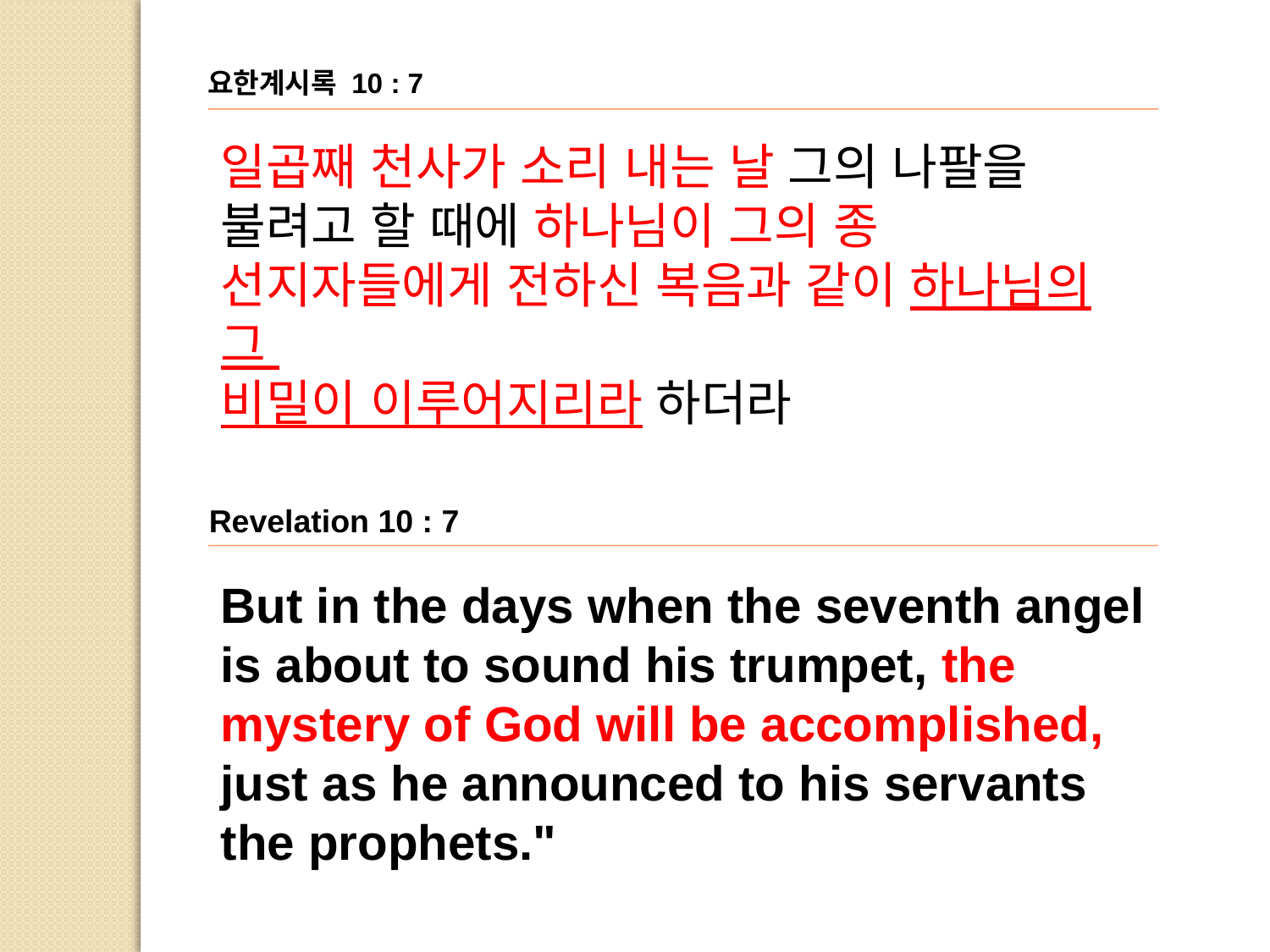

요한계시록 10 : 7

일곱째 천사가 소리 내는 날 그의 나팔을 불려고 할 때에 하나님이 그의 종 선지자들에게 전하신 복음과 같이 하나님의 그
비밀이 이루어지리라 하더라
Revelation 10 : 7

But in the days when the seventh angel is about to sound his trumpet, the mystery of God will be accomplished, just as he announced to his servants
the prophets."